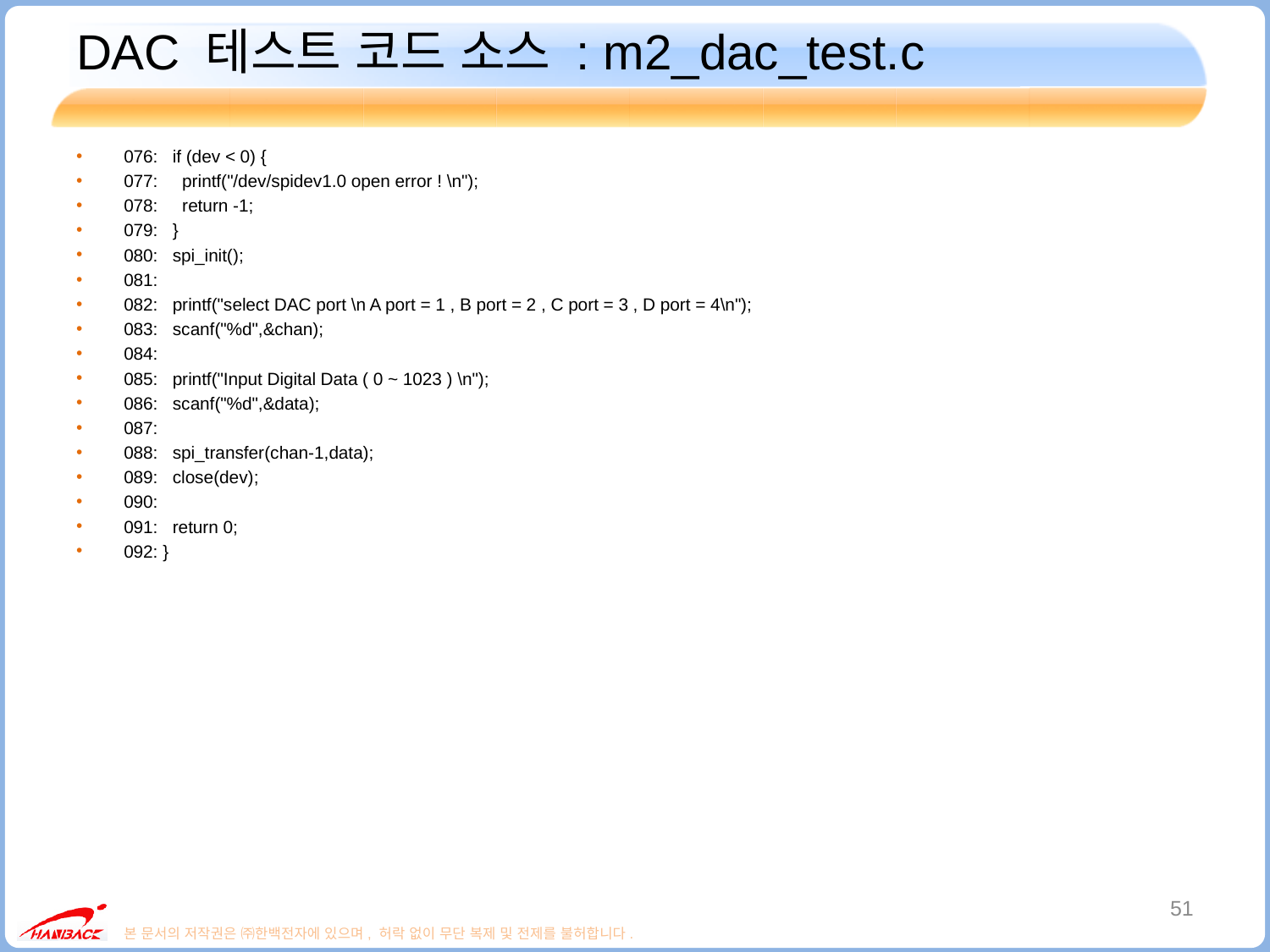

# DAC 테스트 코드 소스 : m2_dac_test.c
076:   if (dev < 0) {
077:     printf("/dev/spidev1.0 open error ! \n");
078:     return -1;
079:   }
080:   spi_init();
081:
082:   printf("select DAC port \n A port = 1 , B port = 2 , C port = 3 , D port = 4\n");
083:   scanf("%d",&chan);
084:
085:   printf("Input Digital Data ( 0 ~ 1023 ) \n");
086:   scanf("%d",&data);
087:
088:   spi_transfer(chan-1,data);
089:   close(dev);
090:
091:   return 0;
092: }
51